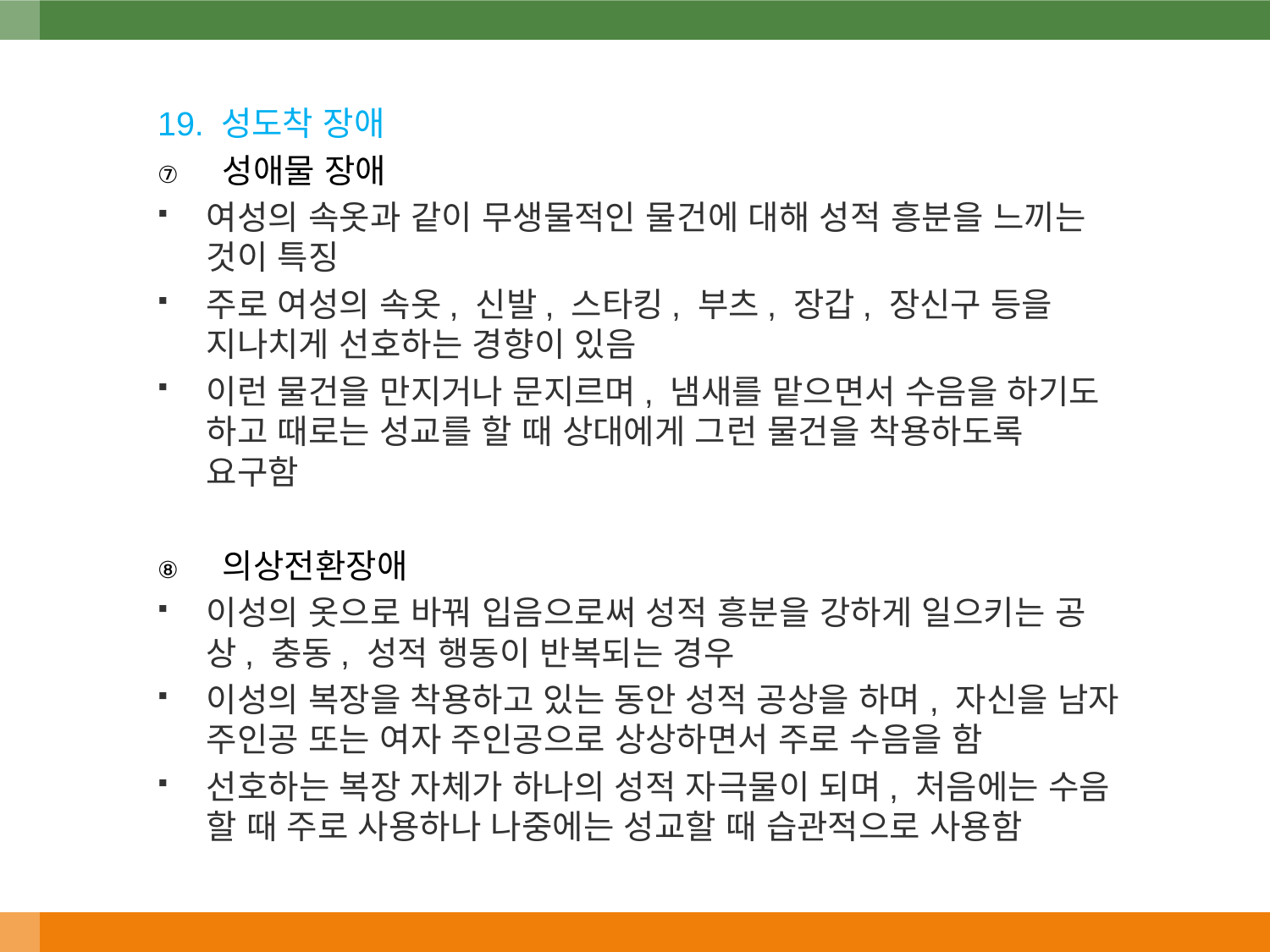

19. 성도착 장애
성애물 장애
여성의 속옷과 같이 무생물적인 물건에 대해 성적 흥분을 느끼는 것이 특징
주로 여성의 속옷, 신발, 스타킹, 부츠, 장갑, 장신구 등을 지나치게 선호하는 경향이 있음
이런 물건을 만지거나 문지르며, 냄새를 맡으면서 수음을 하기도 하고 때로는 성교를 할 때 상대에게 그런 물건을 착용하도록 요구함

의상전환장애
이성의 옷으로 바꿔 입음으로써 성적 흥분을 강하게 일으키는 공상, 충동, 성적 행동이 반복되는 경우
이성의 복장을 착용하고 있는 동안 성적 공상을 하며, 자신을 남자 주인공 또는 여자 주인공으로 상상하면서 주로 수음을 함
선호하는 복장 자체가 하나의 성적 자극물이 되며, 처음에는 수음 할 때 주로 사용하나 나중에는 성교할 때 습관적으로 사용함